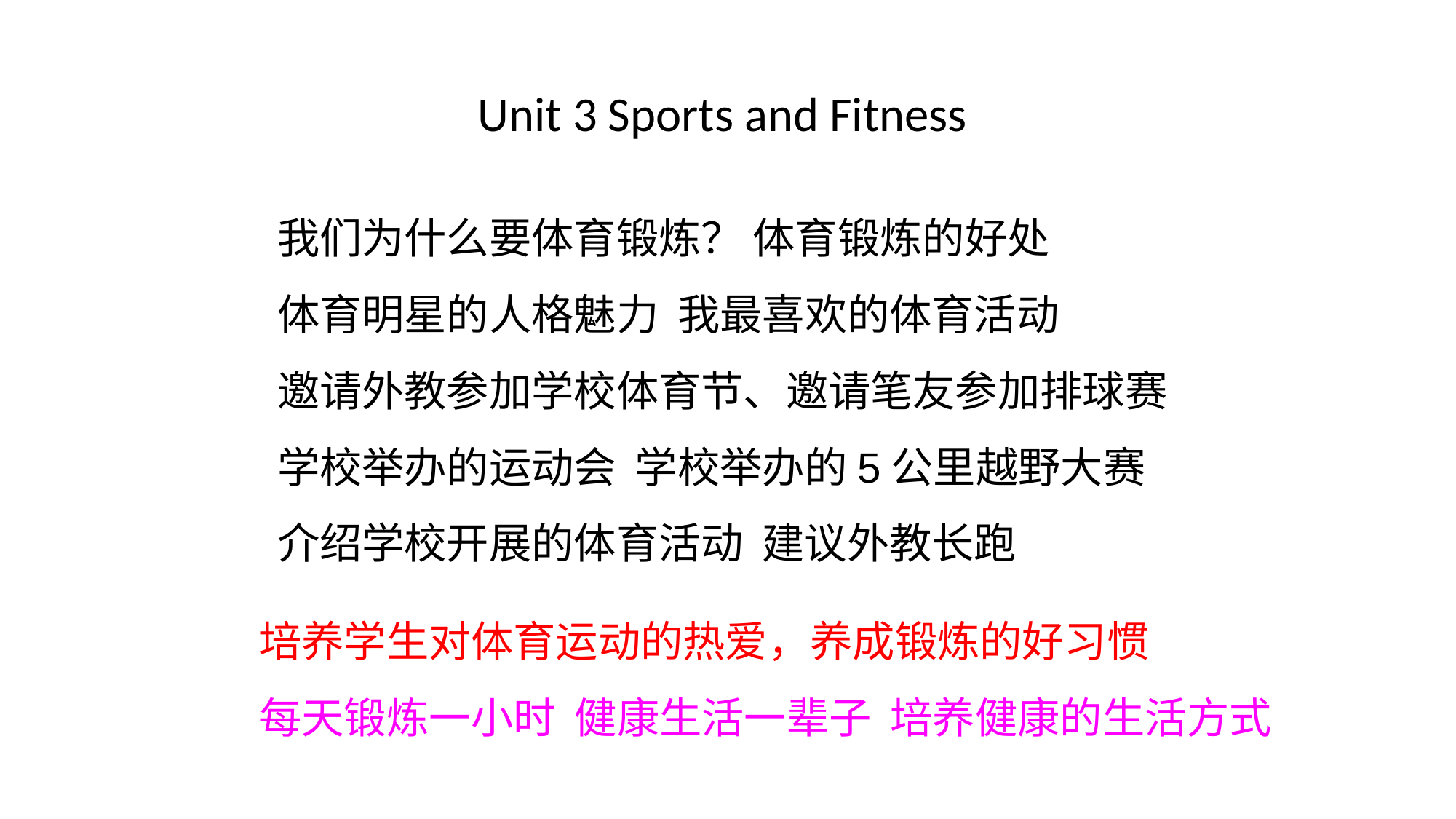

Unit 3 Sports and Fitness
我们为什么要体育锻炼？ 体育锻炼的好处
体育明星的人格魅力  我最喜欢的体育活动
邀请外教参加学校体育节、邀请笔友参加排球赛
学校举办的运动会  学校举办的5公里越野大赛
介绍学校开展的体育活动  建议外教长跑
培养学生对体育运动的热爱，养成锻炼的好习惯
每天锻炼一小时  健康生活一辈子  培养健康的生活方式